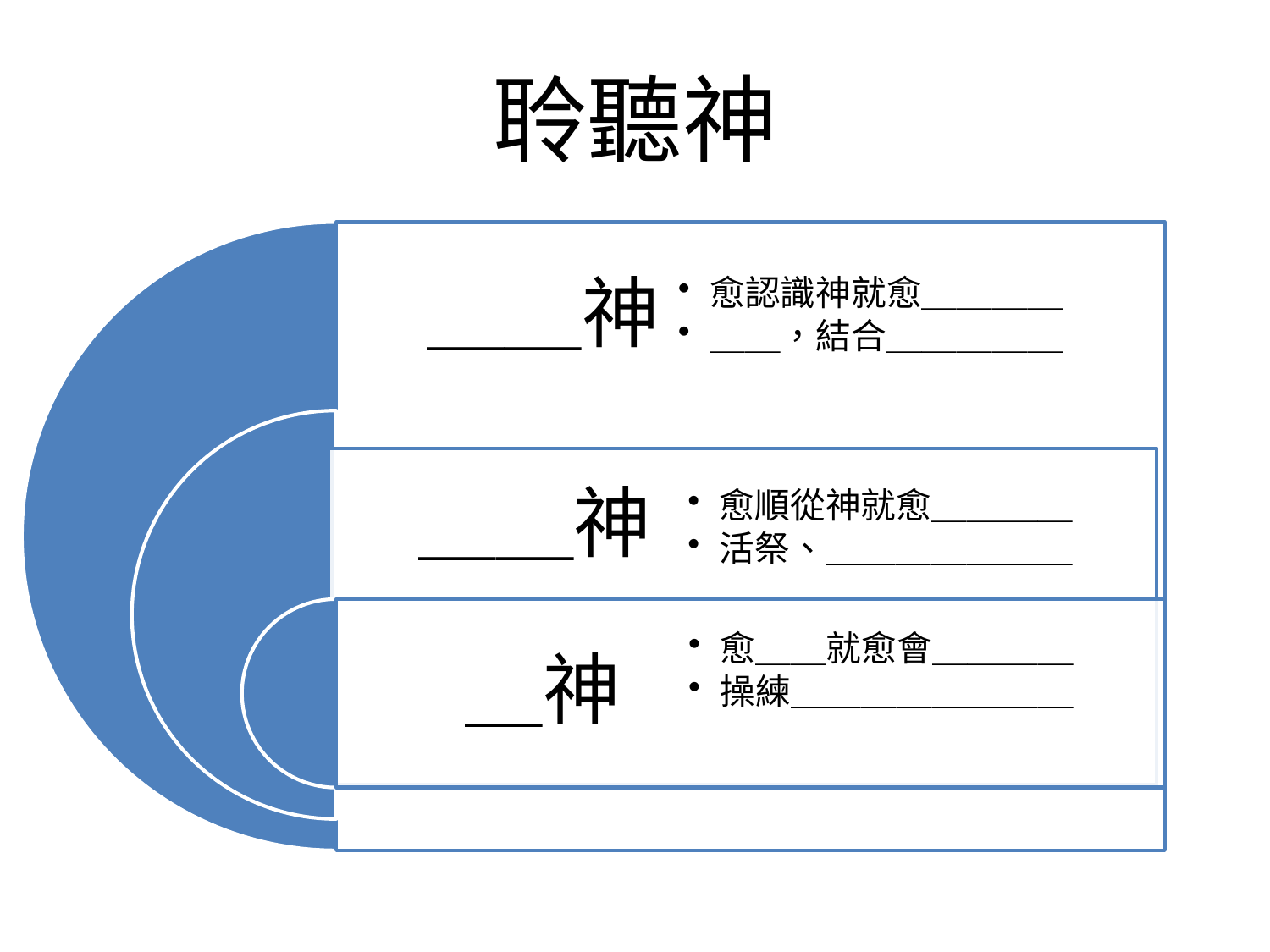

# 聆聽神
＿＿神
＿＿神
＿神
愈認識神就愈＿＿＿＿
＿＿，結合＿＿＿＿＿

愈順從神就愈＿＿＿＿
活祭、＿＿＿＿＿＿＿
愈＿＿就愈會＿＿＿＿
操練＿＿＿＿＿＿＿＿